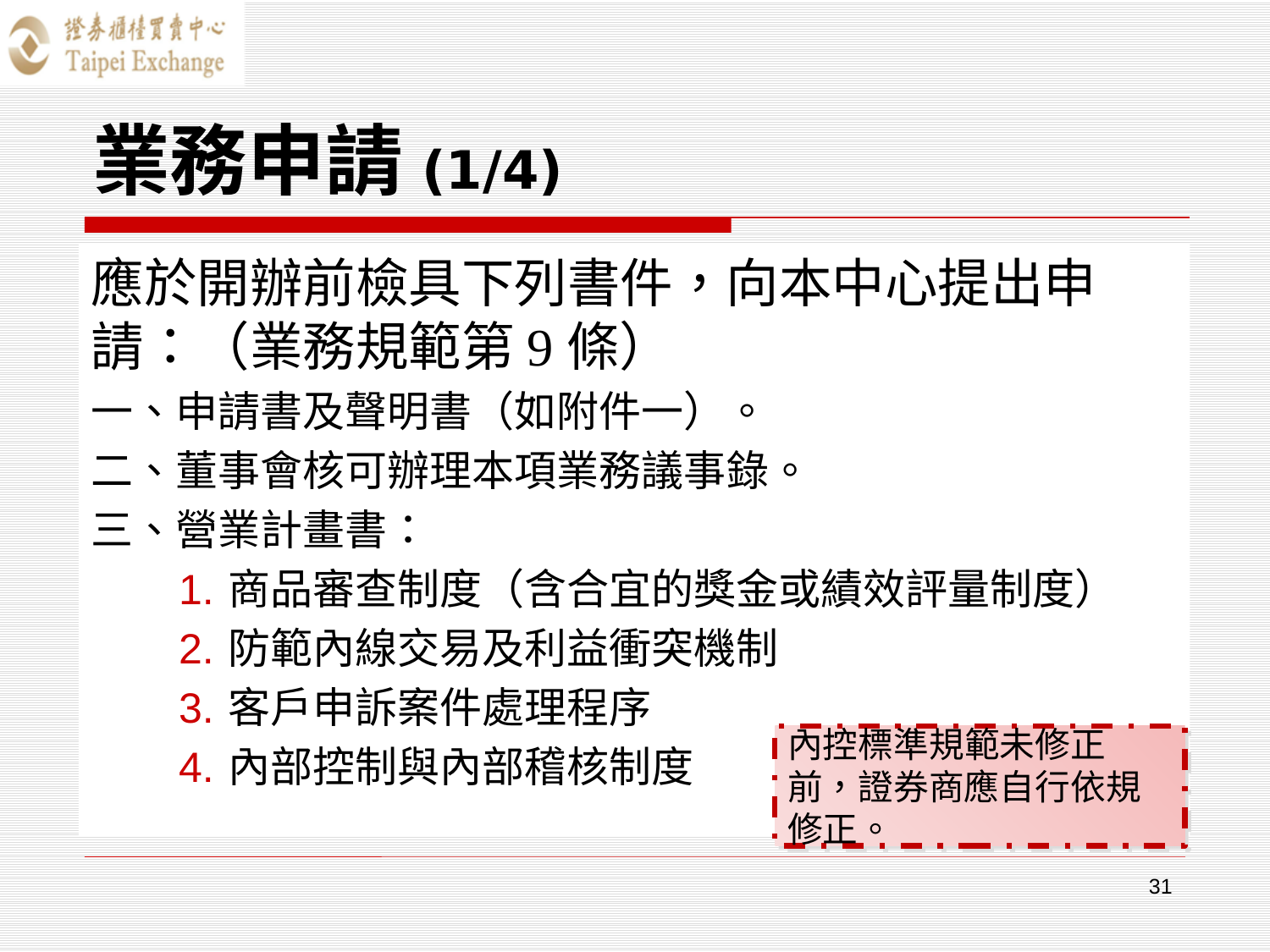

# 業務申請(1/4)
應於開辦前檢具下列書件，向本中心提出申請：（業務規範第9條）
一、申請書及聲明書（如附件一）。
二、董事會核可辦理本項業務議事錄。
三、營業計畫書：
商品審查制度（含合宜的獎金或績效評量制度）
防範內線交易及利益衝突機制
客戶申訴案件處理程序
內部控制與內部稽核制度

內控標準規範未修正前，證券商應自行依規修正。
31